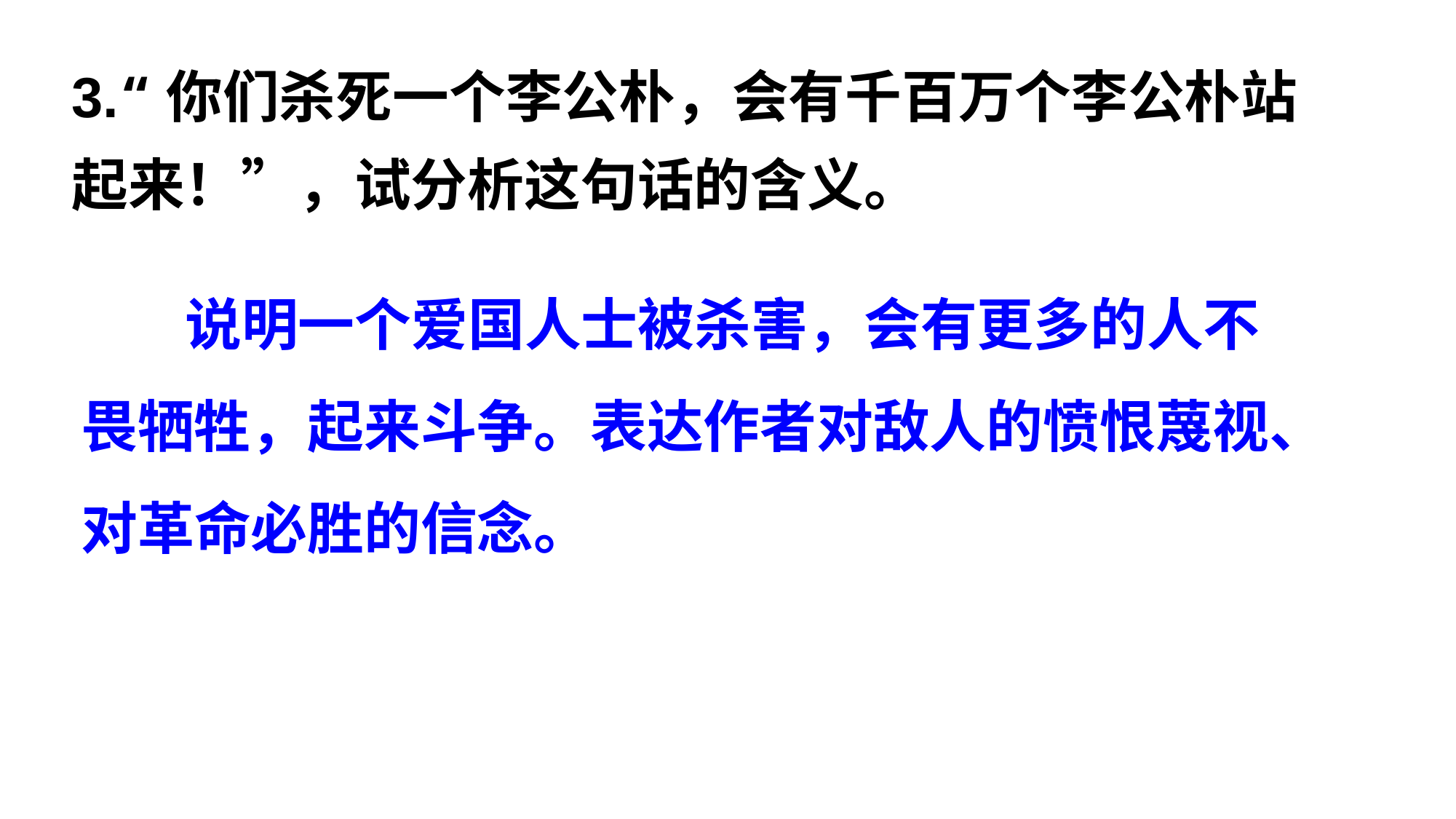

3.“你们杀死一个李公朴，会有千百万个李公朴站起来！”，试分析这句话的含义。
       说明一个爱国人士被杀害，会有更多的人不畏牺牲，起来斗争。表达作者对敌人的愤恨蔑视、对革命必胜的信念。